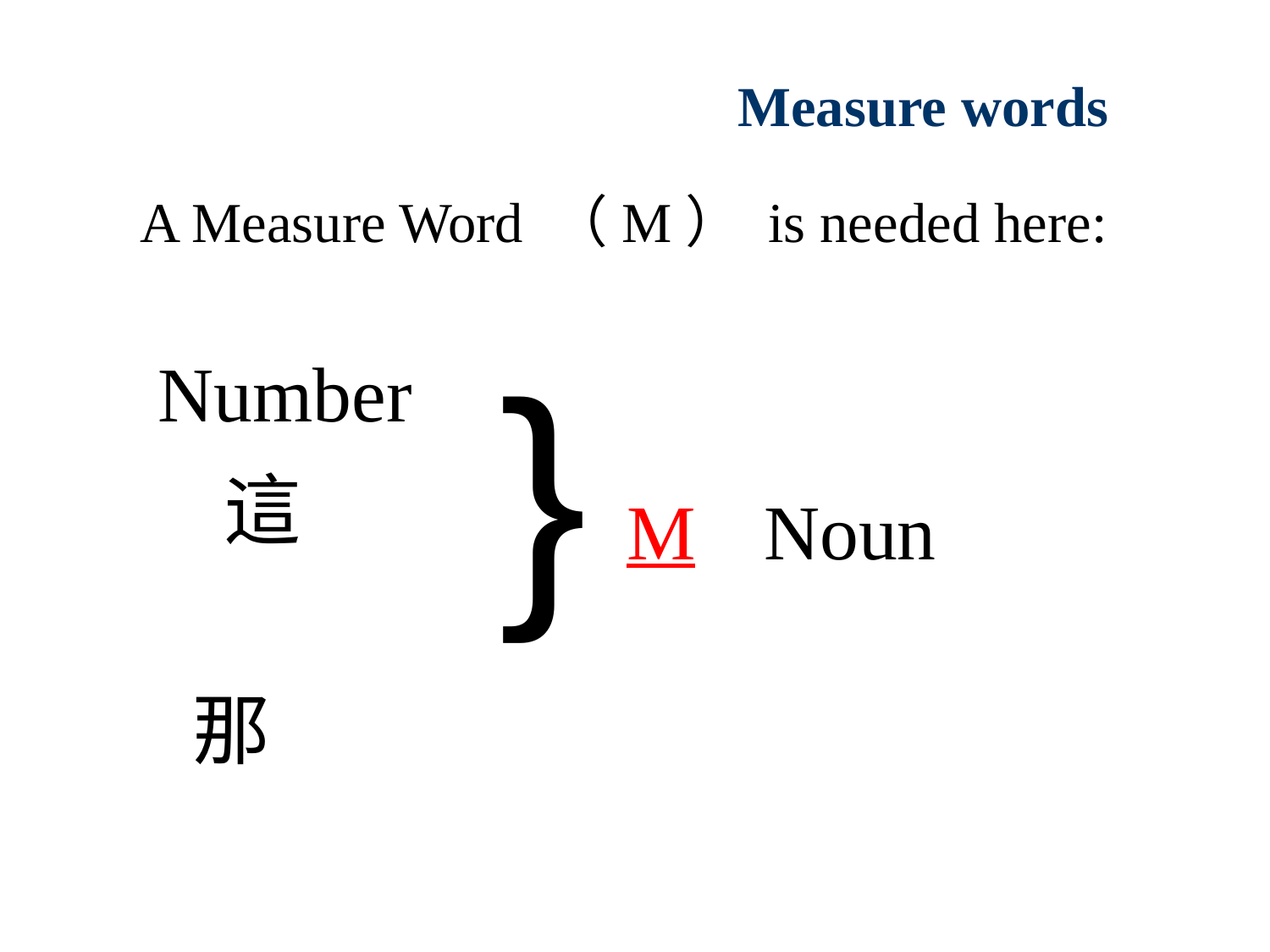

# Measure words
A Measure Word （M） is needed here:

 Number
}
 這
M
Noun
 那